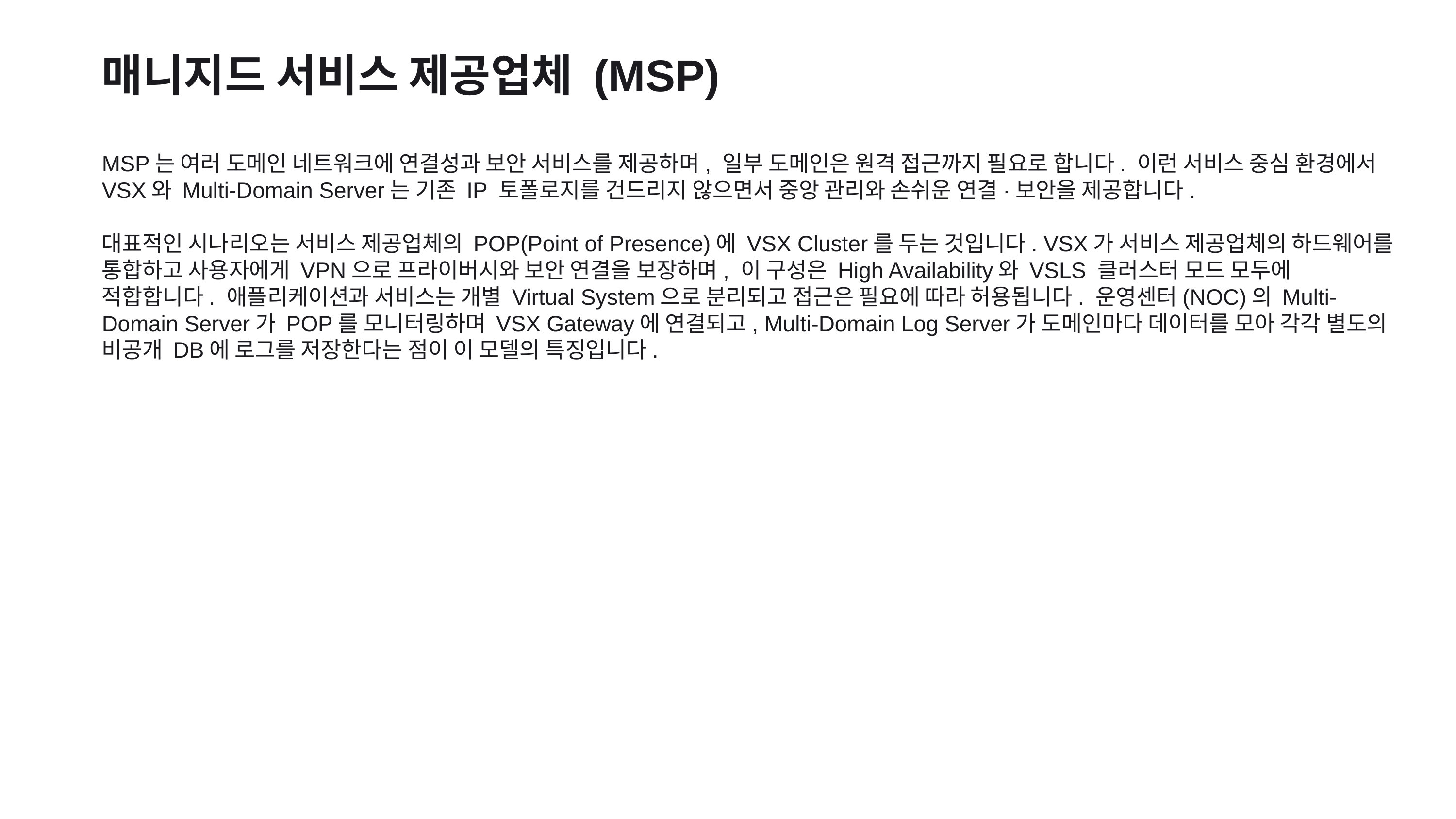

매니지드 서비스 제공업체 (MSP)
MSP는 여러 도메인 네트워크에 연결성과 보안 서비스를 제공하며, 일부 도메인은 원격 접근까지 필요로 합니다. 이런 서비스 중심 환경에서 VSX와 Multi-Domain Server는 기존 IP 토폴로지를 건드리지 않으면서 중앙 관리와 손쉬운 연결·보안을 제공합니다.

대표적인 시나리오는 서비스 제공업체의 POP(Point of Presence)에 VSX Cluster를 두는 것입니다. VSX가 서비스 제공업체의 하드웨어를 통합하고 사용자에게 VPN으로 프라이버시와 보안 연결을 보장하며, 이 구성은 High Availability와 VSLS 클러스터 모드 모두에 적합합니다. 애플리케이션과 서비스는 개별 Virtual System으로 분리되고 접근은 필요에 따라 허용됩니다. 운영센터(NOC)의 Multi-Domain Server가 POP를 모니터링하며 VSX Gateway에 연결되고, Multi-Domain Log Server가 도메인마다 데이터를 모아 각각 별도의 비공개 DB에 로그를 저장한다는 점이 이 모델의 특징입니다.